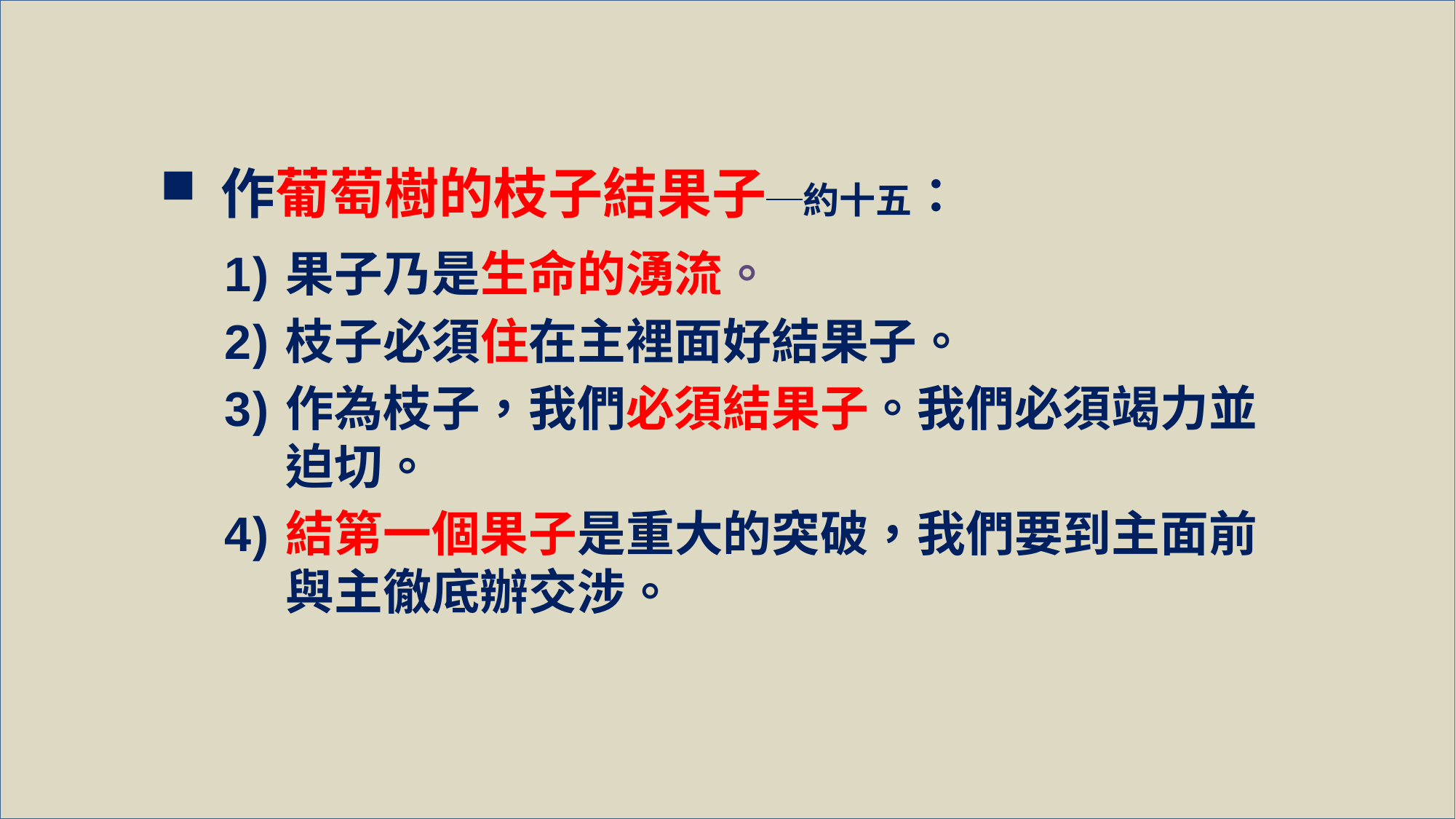

作葡萄樹的枝子結果子─約十五：
果子乃是生命的湧流。
枝子必須住在主裡面好結果子。
作為枝子，我們必須結果子。我們必須竭力並迫切。
結第一個果子是重大的突破，我們要到主面前與主徹底辦交涉。